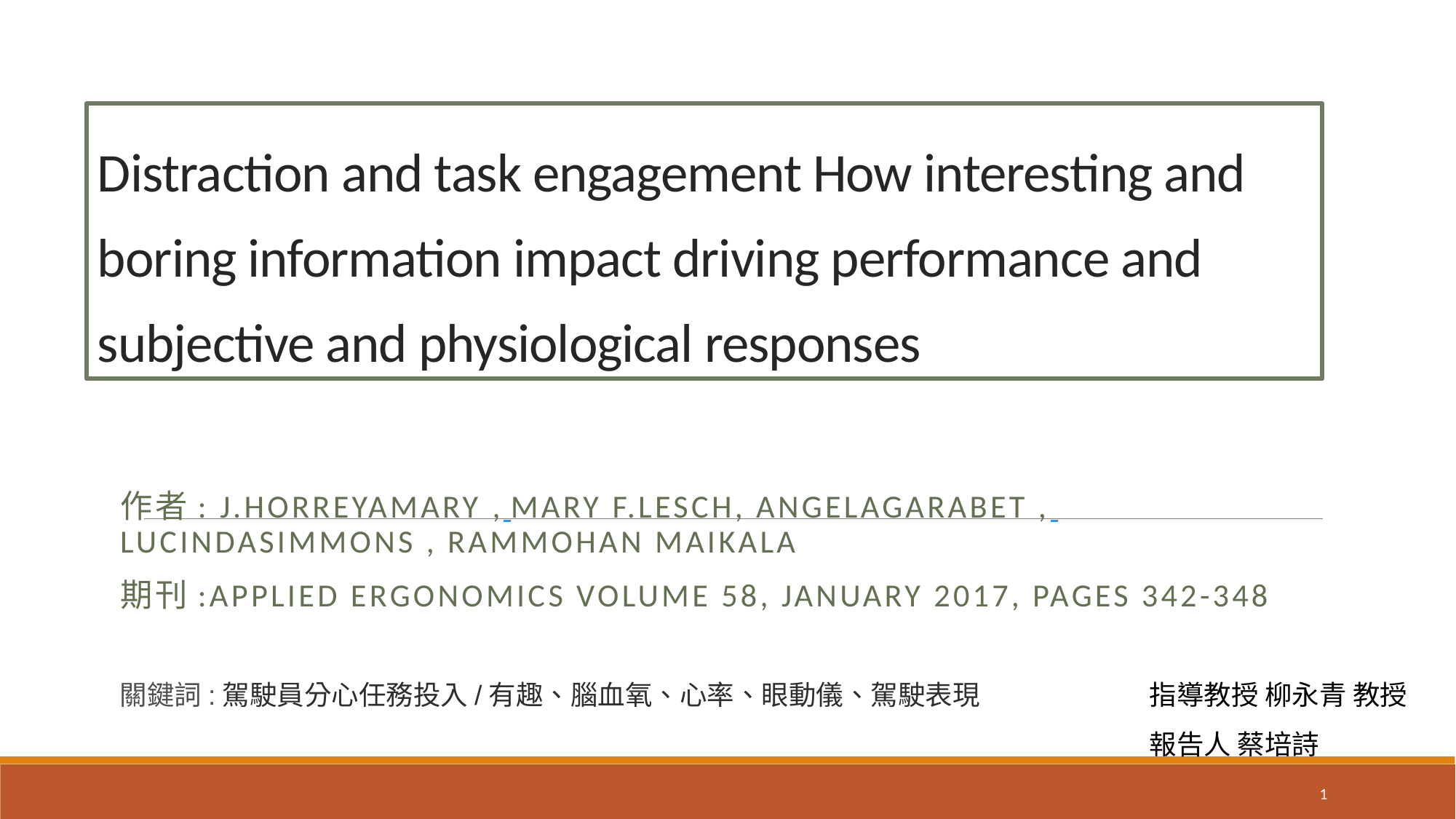

# Distraction and task engagement How interesting and boring information impact driving performance and subjective and physiological responses
作者: J.HorreyaMary , Mary F.Lesch, AngelaGarabet , LucindaSimmons , Rammohan Maikala
期刊:Applied Ergonomics Volume 58, January 2017, Pages 342-348

指導教授 柳永青 教授
報告人 蔡培詩
關鍵詞:駕駛員分心任務投入/有趣、腦血氧、心率、眼動儀、駕駛表現
1